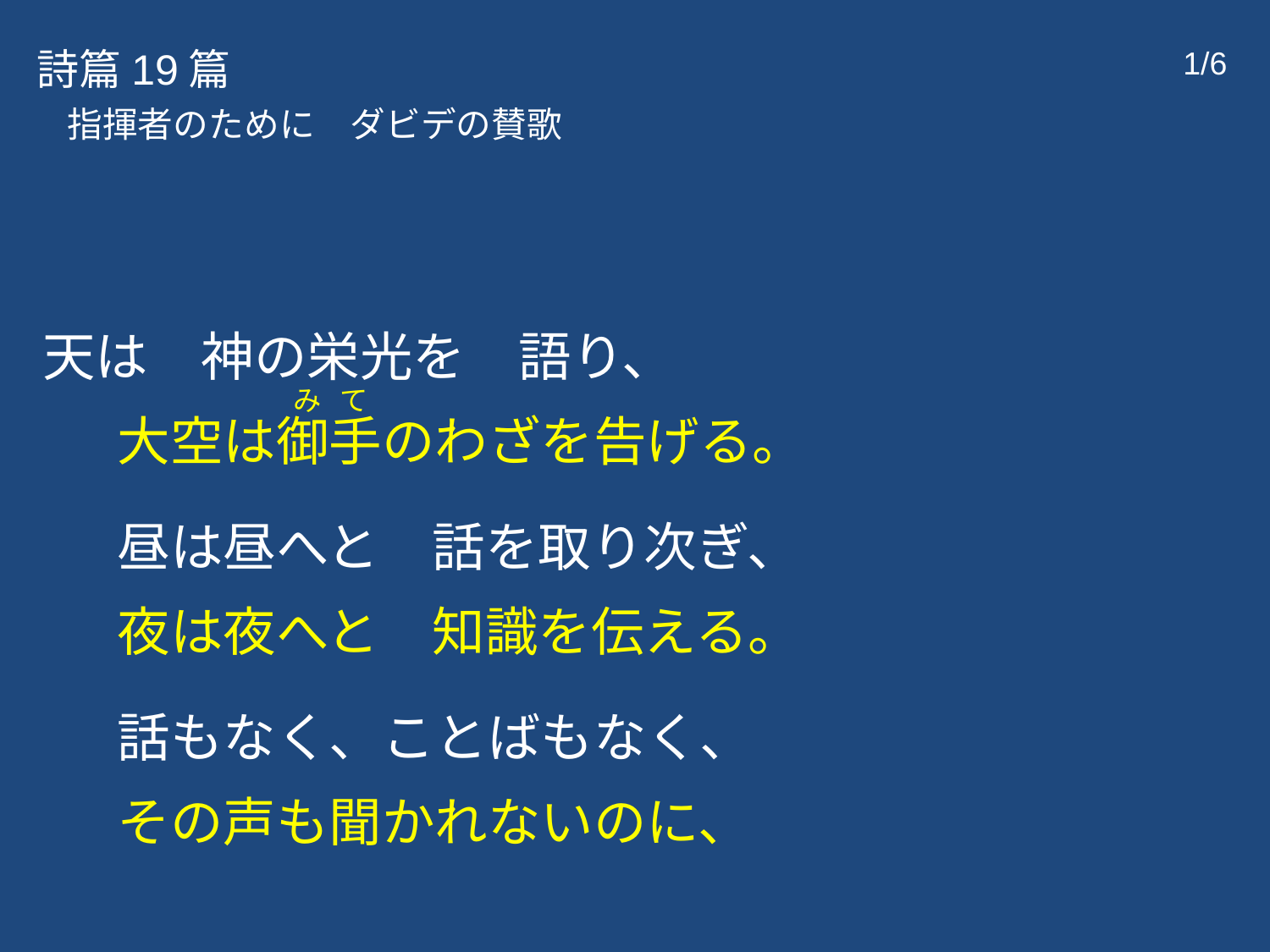

詩篇19篇
1/6
指揮者のために　ダビデの賛歌

天は　神の栄光を　語り、
大空は御手のわざを告げる。
昼は昼へと　話を取り次ぎ、
夜は夜へと　知識を伝える。
話もなく、ことばもなく、
その声も聞かれないのに、
み   て